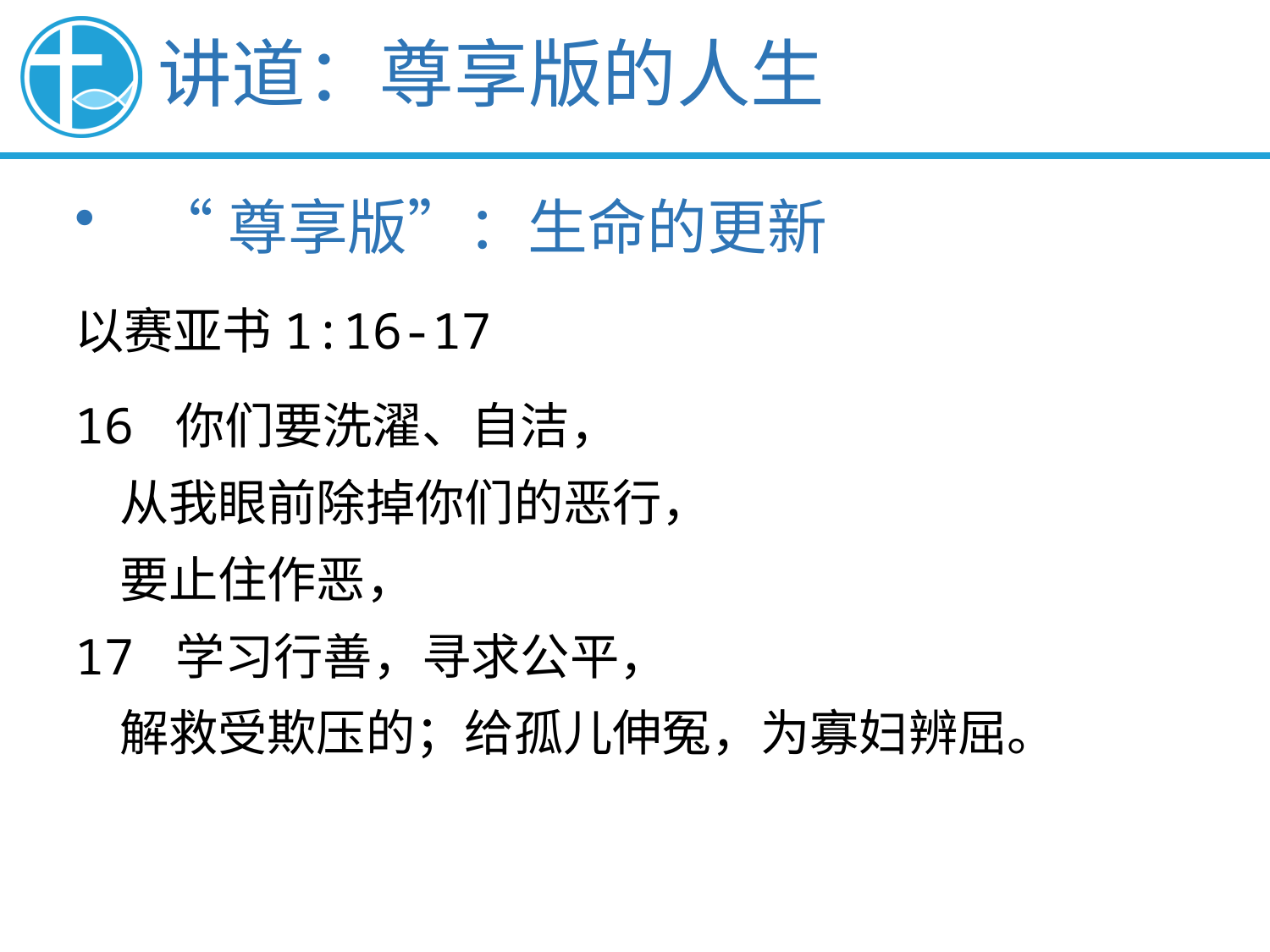

讲道：尊享版的人生
“尊享版”：生命的更新
以赛亚书1:16-17
16 你们要洗濯、自洁，
   从我眼前除掉你们的恶行，
   要止住作恶，
17 学习行善，寻求公平，
   解救受欺压的；给孤儿伸冤，为寡妇辨屈。